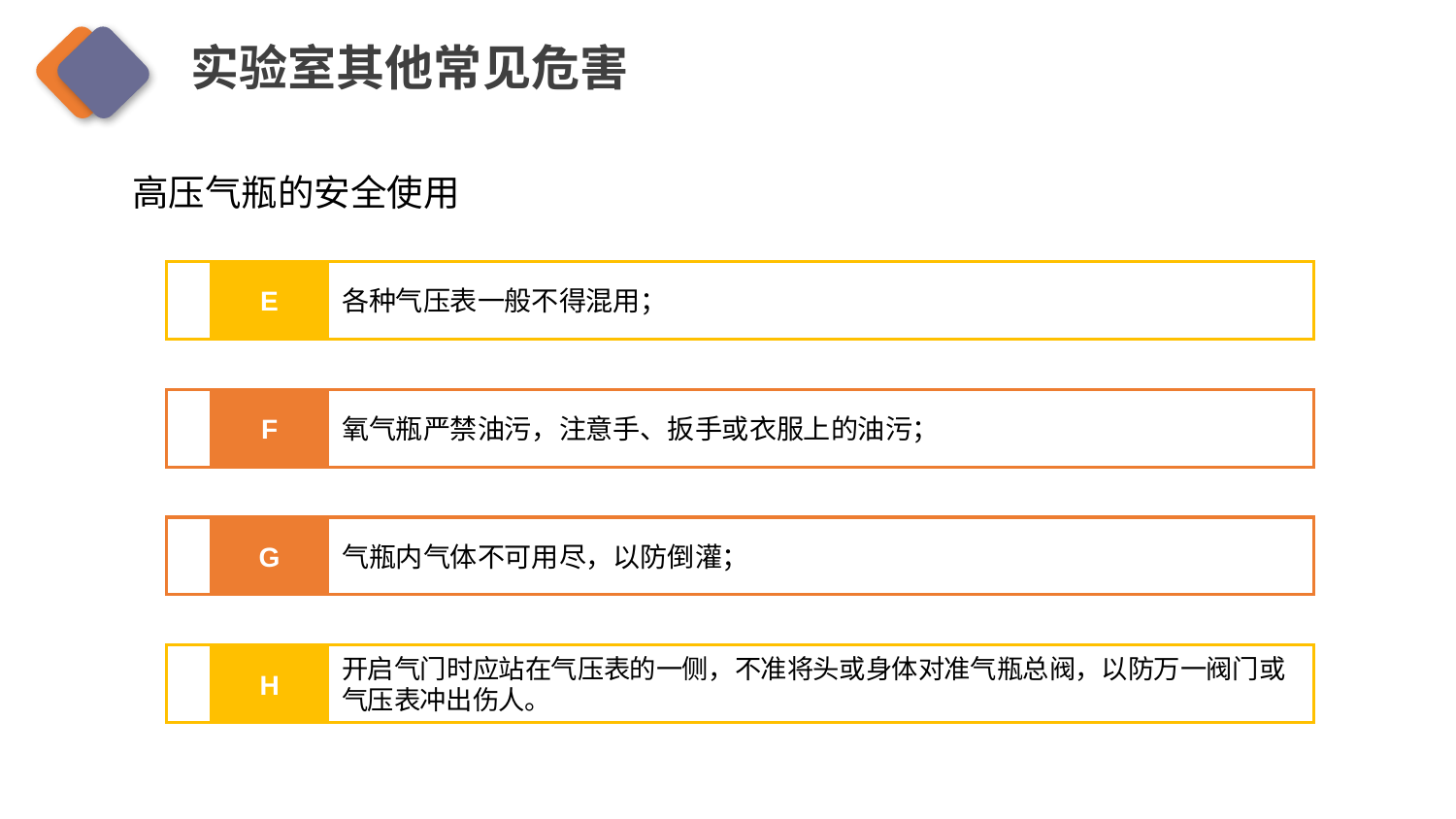

实验室其他常见危害
高压气瓶的安全使用

E
各种气压表一般不得混用；

F
氧气瓶严禁油污，注意手、扳手或衣服上的油污；

G
气瓶内气体不可用尽，以防倒灌；

H
开启气门时应站在气压表的一侧，不准将头或身体对准气瓶总阀，以防万一阀门或气压表冲出伤人。